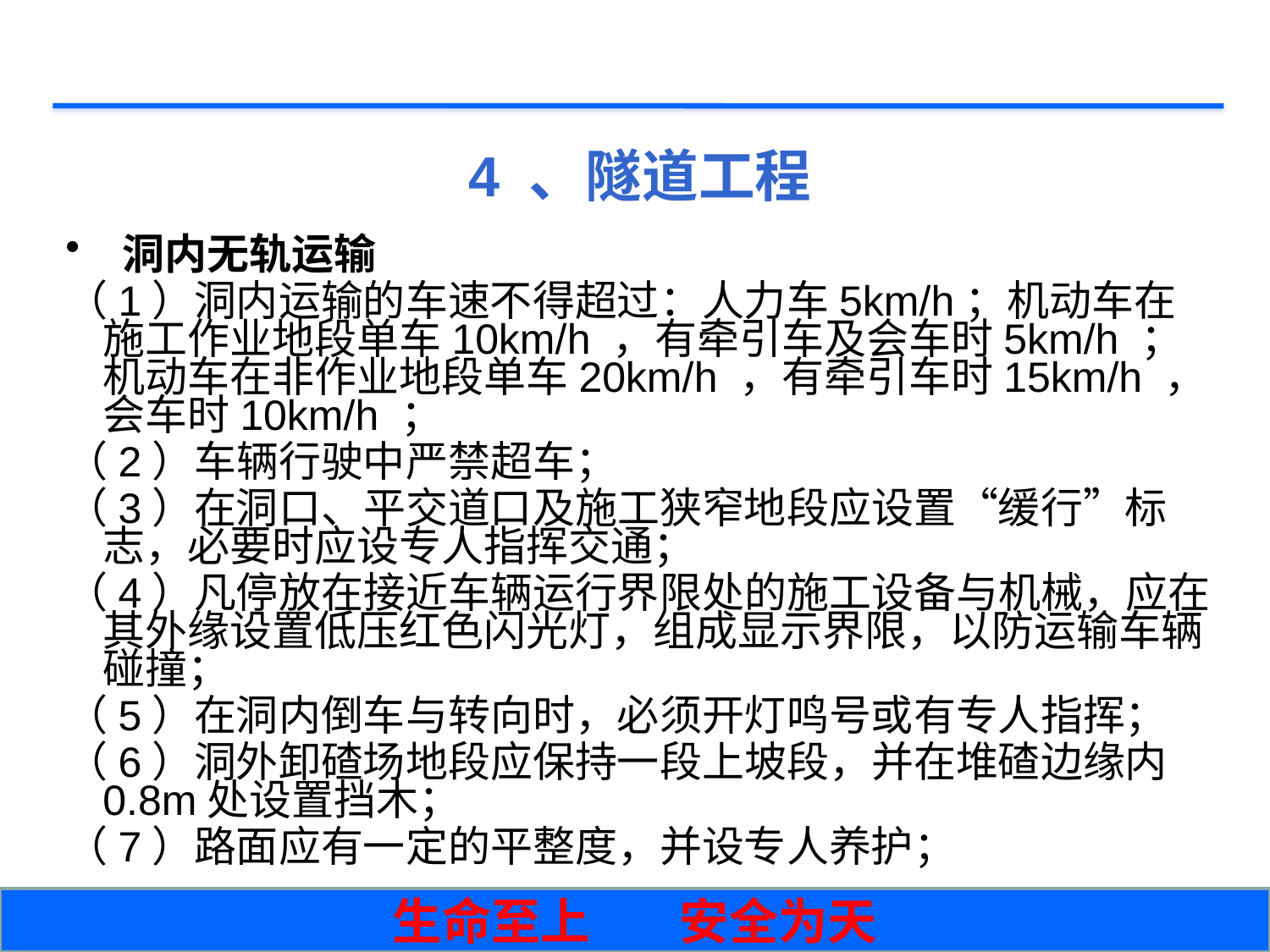

# 4 、隧道工程
 洞内无轨运输
（1）洞内运输的车速不得超过：人力车5km/h；机动车在施工作业地段单车10km/h ，有牵引车及会车时5km/h ；机动车在非作业地段单车20km/h ，有牵引车时15km/h ，会车时10km/h ；
（2）车辆行驶中严禁超车；
（3）在洞口、平交道口及施工狭窄地段应设置“缓行”标志，必要时应设专人指挥交通；
（4）凡停放在接近车辆运行界限处的施工设备与机械，应在其外缘设置低压红色闪光灯，组成显示界限，以防运输车辆碰撞；
（5）在洞内倒车与转向时，必须开灯鸣号或有专人指挥；
（6）洞外卸碴场地段应保持一段上坡段，并在堆碴边缘内0.8m处设置挡木；
（7）路面应有一定的平整度，并设专人养护；